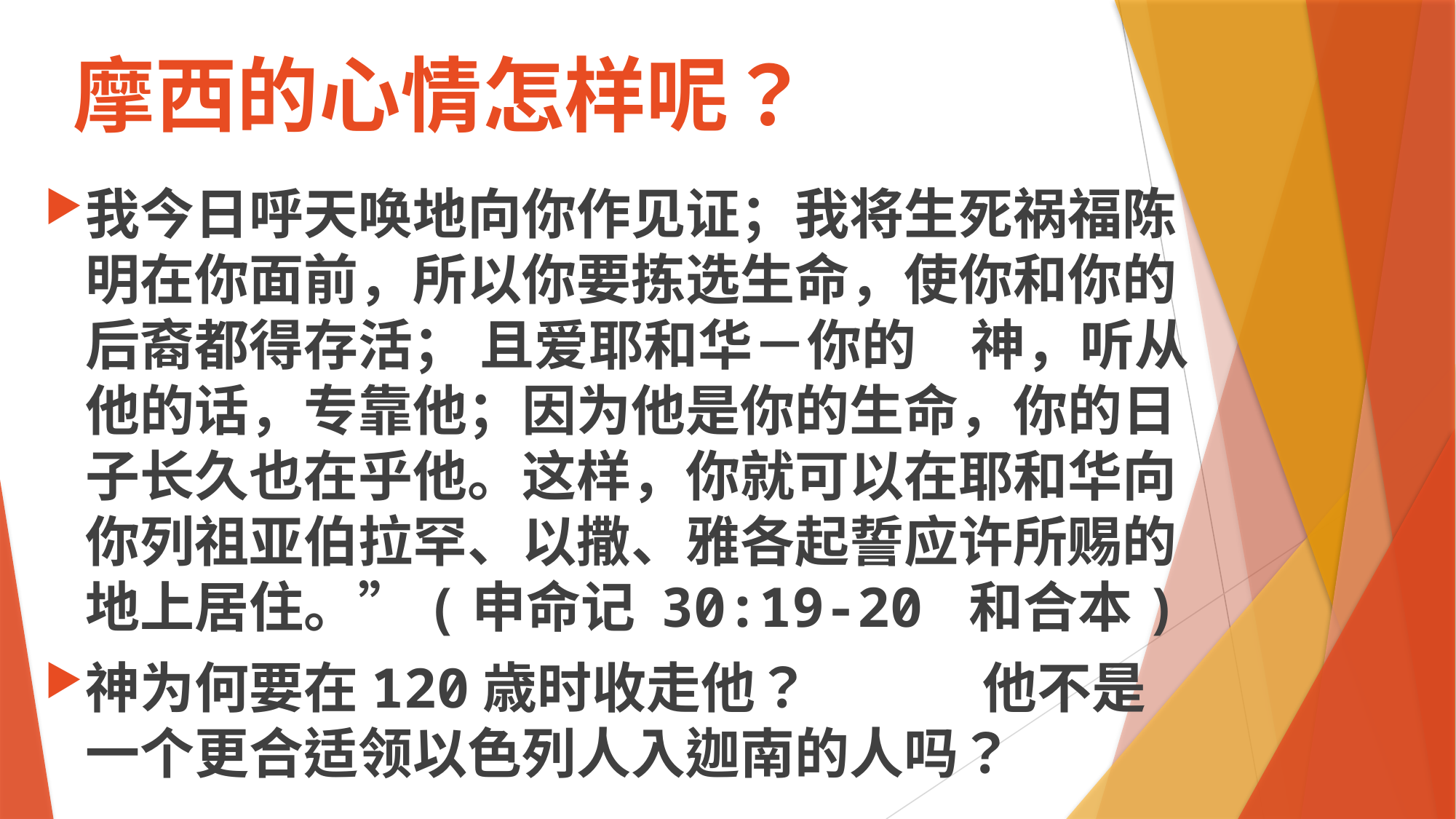

# 摩西的心情怎样呢？
我今日呼天唤地向你作见证；我将生死祸福陈明在你面前，所以你要拣选生命，使你和你的后裔都得存活； 且爱耶和华－你的　神，听从他的话，专靠他；因为他是你的生命，你的日子长久也在乎他。这样，你就可以在耶和华向你列祖亚伯拉罕、以撒、雅各起誓应许所赐的地上居住。”(申命记 30:19-20 和合本)
神为何要在120歳时收走他？              他不是一个更合适领以色列人入迦南的人吗？